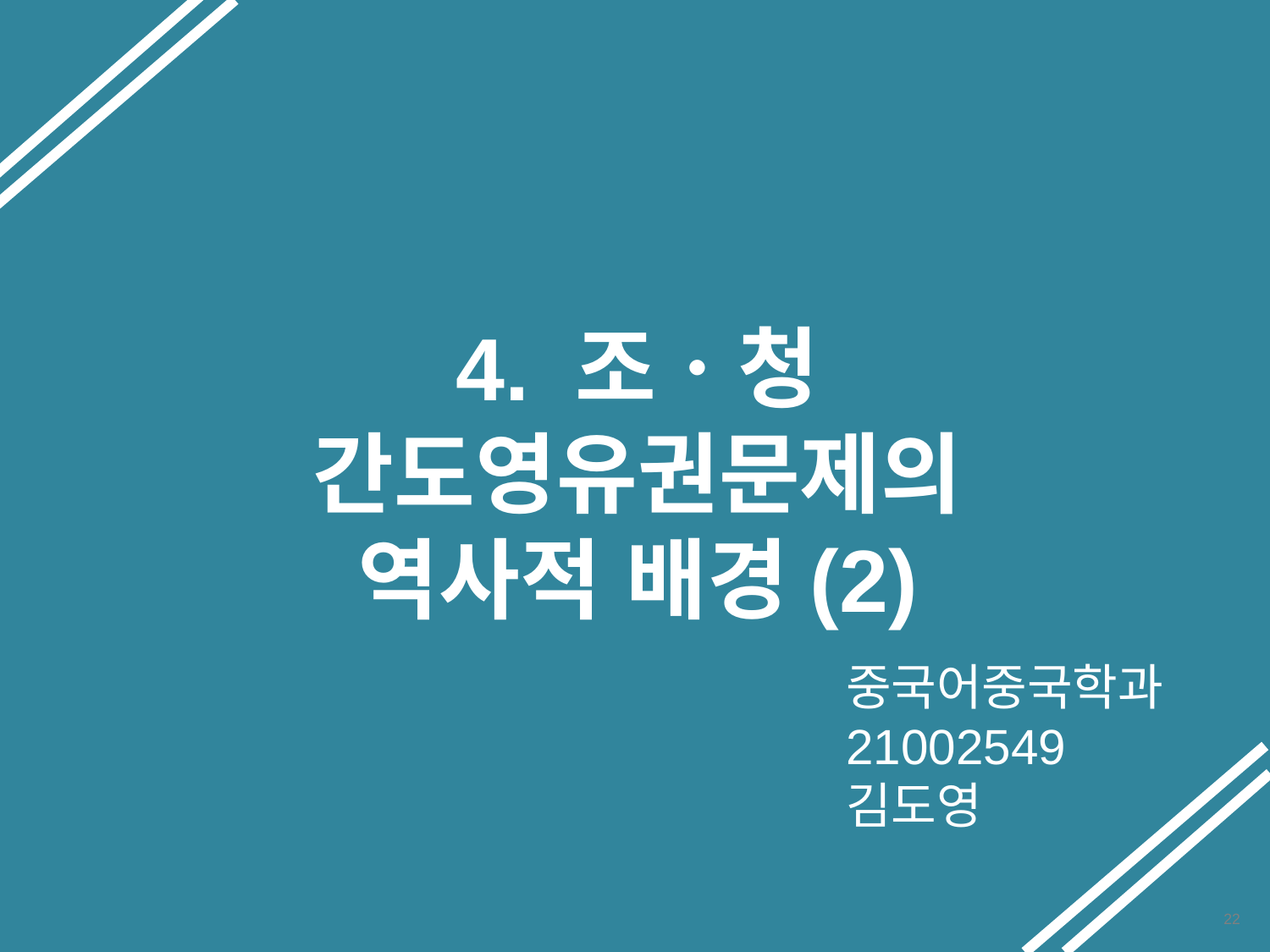

4. 조ㆍ청 간도영유권문제의 역사적 배경(2)
중국어중국학과21002549
김도영